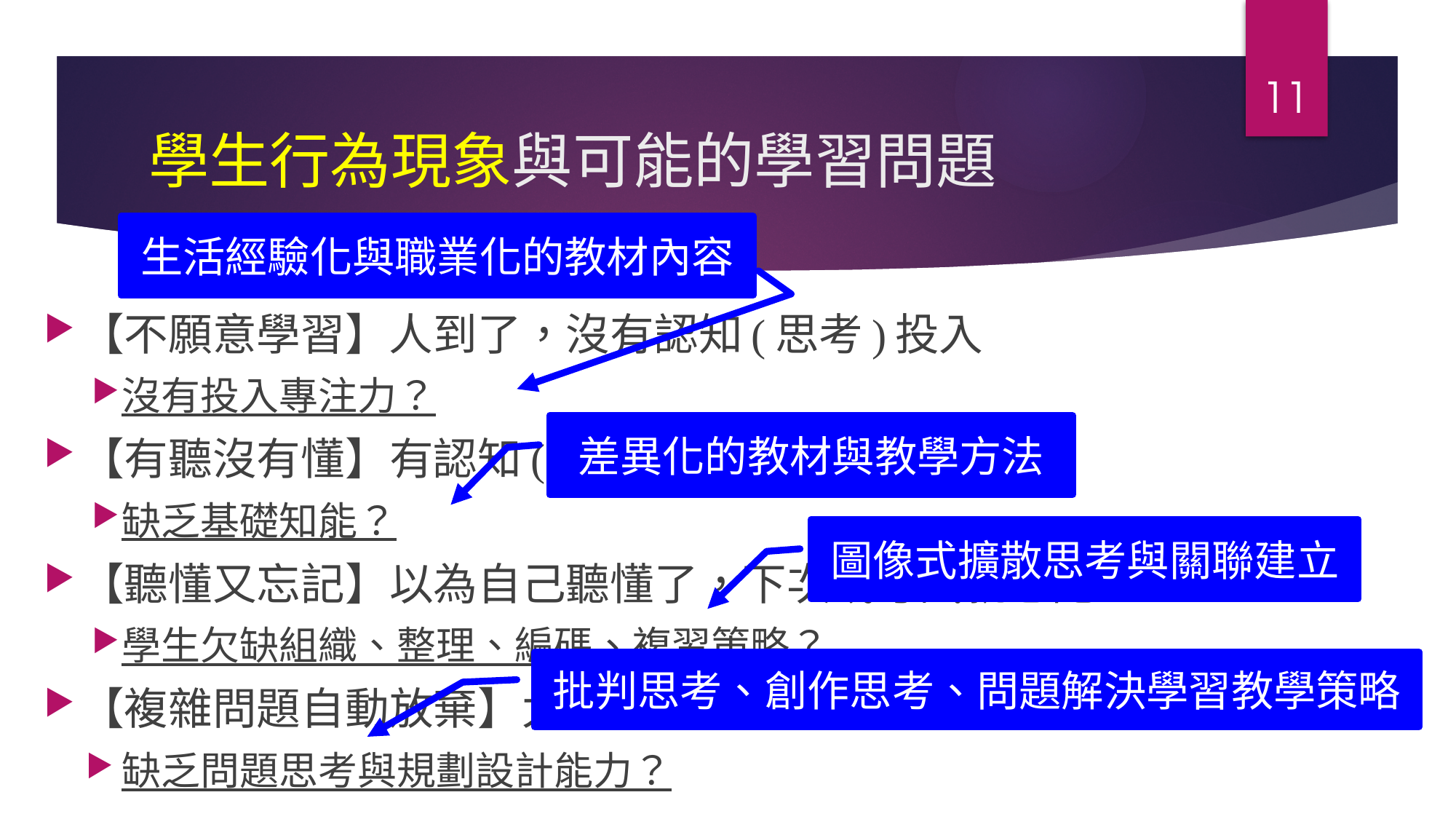

11
# 學生行為現象與可能的學習問題
生活經驗化與職業化的教材內容
【不願意學習】人到了，沒有認知(思考)投入
沒有投入專注力？
【有聽沒有懂】有認知(思考)投入，但聽不懂
缺乏基礎知能？
【聽懂又忘記】以為自己聽懂了，下次或考試就忘記
學生欠缺組織、整理、編碼、複習策略？
【複雜問題自動放棄】太複雜，不願思考
缺乏問題思考與規劃設計能力？
差異化的教材與教學方法
圖像式擴散思考與關聯建立
批判思考、創作思考、問題解決學習教學策略